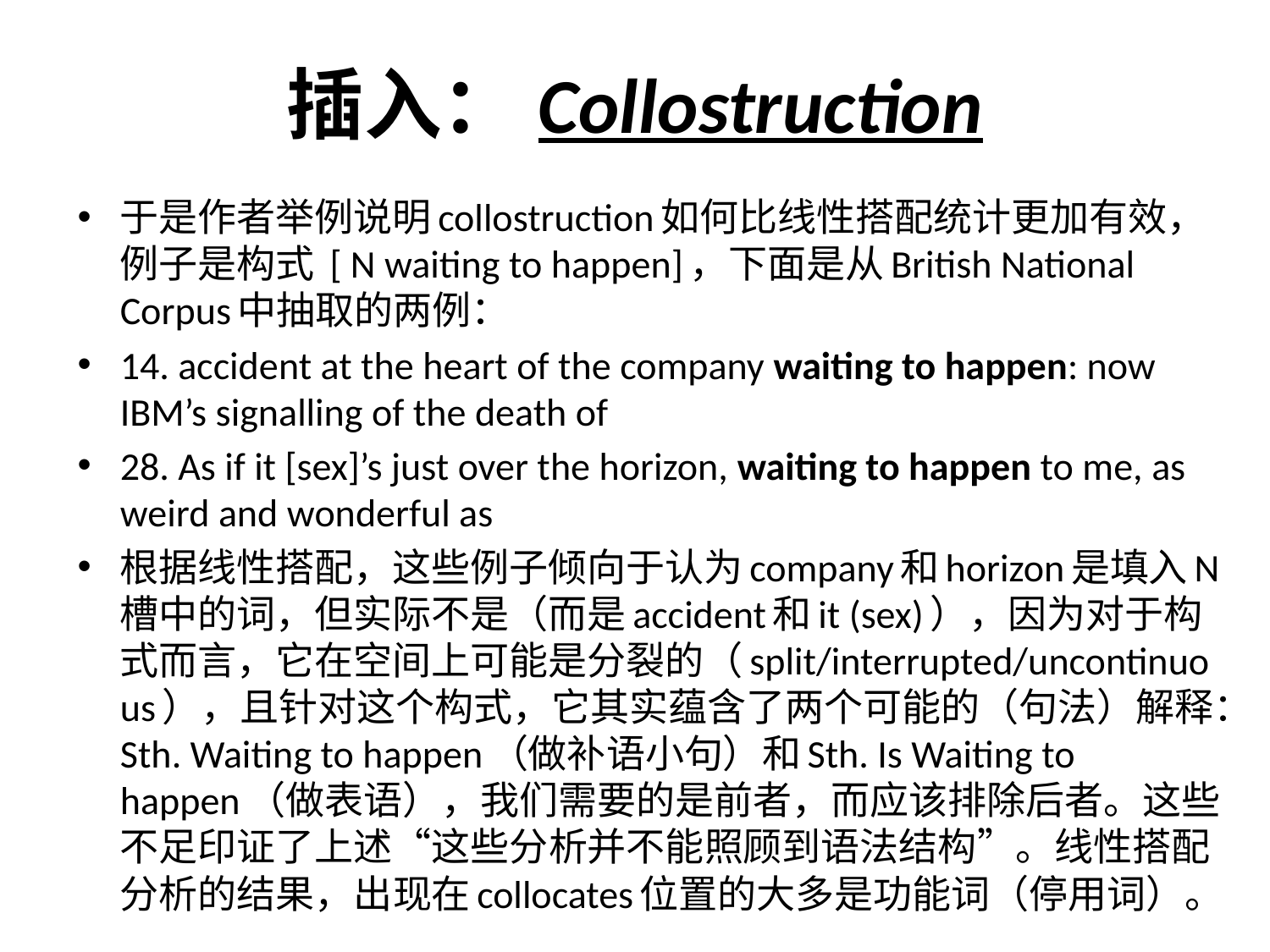

# 插入：Collostruction
于是作者举例说明collostruction如何比线性搭配统计更加有效，例子是构式 [ N waiting to happen]，下面是从British National Corpus中抽取的两例：
14. accident at the heart of the company waiting to happen: now IBM’s signalling of the death of
28. As if it [sex]’s just over the horizon, waiting to happen to me, as weird and wonderful as
根据线性搭配，这些例子倾向于认为company和horizon是填入N槽中的词，但实际不是（而是accident和it (sex)），因为对于构式而言，它在空间上可能是分裂的（split/interrupted/uncontinuous），且针对这个构式，它其实蕴含了两个可能的（句法）解释：Sth. Waiting to happen（做补语小句）和Sth. Is Waiting to happen（做表语），我们需要的是前者，而应该排除后者。这些不足印证了上述“这些分析并不能照顾到语法结构”。线性搭配分析的结果，出现在collocates位置的大多是功能词（停用词）。